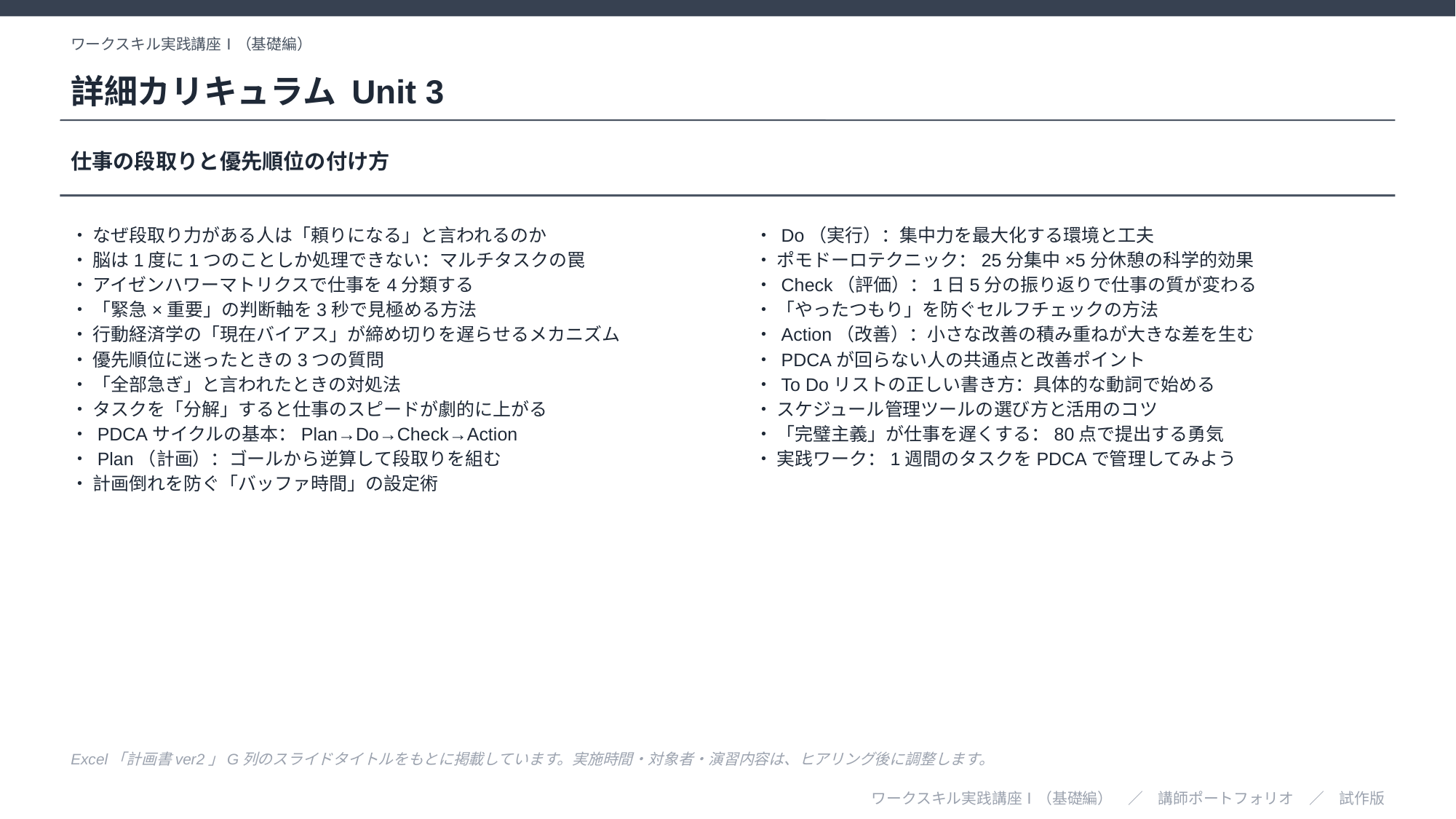

ワークスキル実践講座Ⅰ（基礎編）
詳細カリキュラム Unit 3

仕事の段取りと優先順位の付け方

・ なぜ段取り力がある人は「頼りになる」と言われるのか
・ 脳は1度に1つのことしか処理できない：マルチタスクの罠
・ アイゼンハワーマトリクスで仕事を4分類する
・ 「緊急×重要」の判断軸を3秒で見極める方法
・ 行動経済学の「現在バイアス」が締め切りを遅らせるメカニズム
・ 優先順位に迷ったときの3つの質問
・ 「全部急ぎ」と言われたときの対処法
・ タスクを「分解」すると仕事のスピードが劇的に上がる
・ PDCAサイクルの基本：Plan→Do→Check→Action
・ Plan（計画）：ゴールから逆算して段取りを組む
・ 計画倒れを防ぐ「バッファ時間」の設定術
・ Do（実行）：集中力を最大化する環境と工夫
・ ポモドーロテクニック：25分集中×5分休憩の科学的効果
・ Check（評価）：1日5分の振り返りで仕事の質が変わる
・ 「やったつもり」を防ぐセルフチェックの方法
・ Action（改善）：小さな改善の積み重ねが大きな差を生む
・ PDCAが回らない人の共通点と改善ポイント
・ To Doリストの正しい書き方：具体的な動詞で始める
・ スケジュール管理ツールの選び方と活用のコツ
・ 「完璧主義」が仕事を遅くする：80点で提出する勇気
・ 実践ワーク：1週間のタスクをPDCAで管理してみよう
Excel「計画書ver2」G列のスライドタイトルをもとに掲載しています。実施時間・対象者・演習内容は、ヒアリング後に調整します。
ワークスキル実践講座Ⅰ（基礎編）　／　講師ポートフォリオ　／　試作版